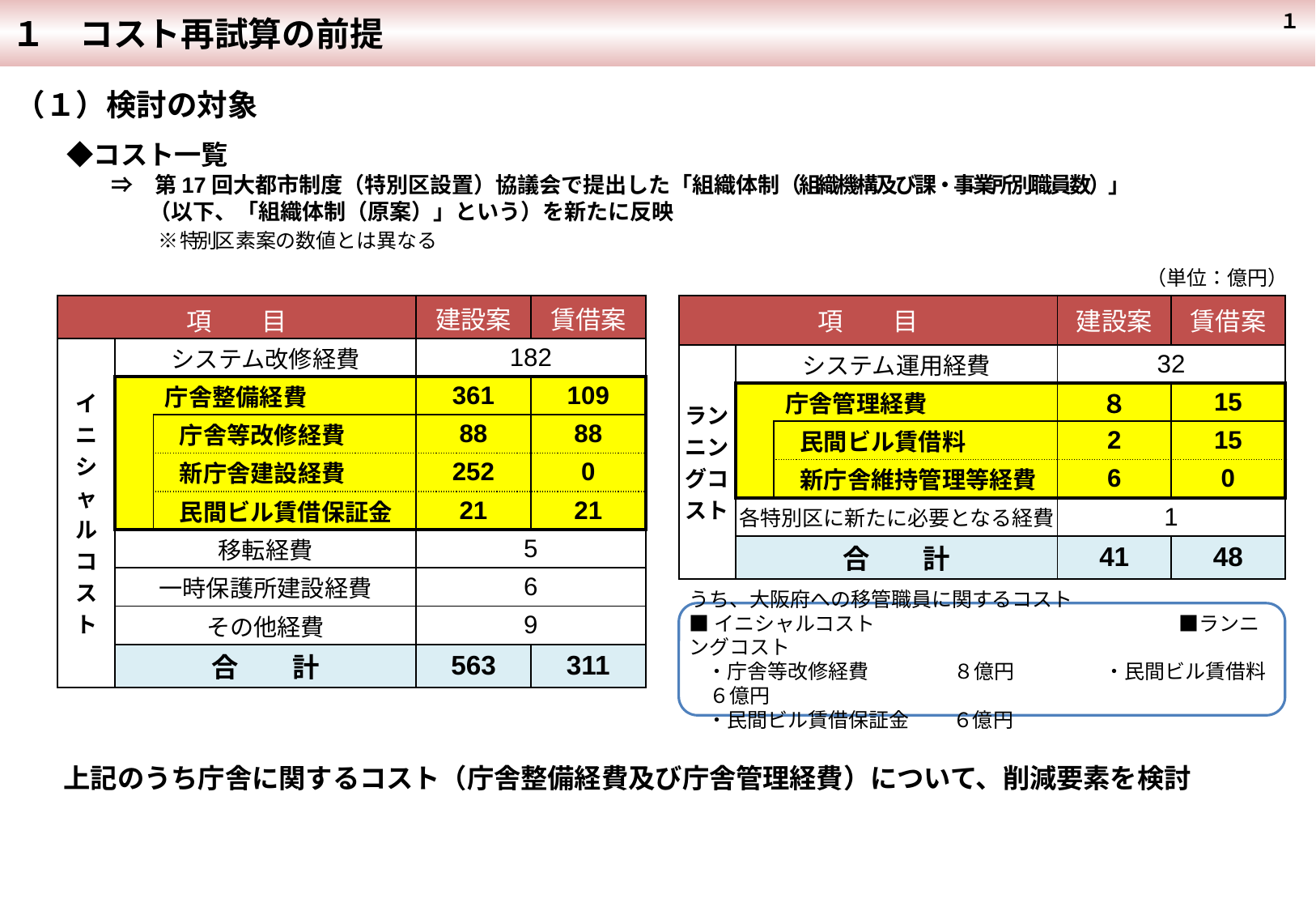

１　コスト再試算の前提
１
（１）検討の対象
　◆コスト一覧
　　　⇒　第17回大都市制度（特別区設置）協議会で提出した「組織体制（組織機構及び課・事業所別職員数）」
　　　　　（以下、「組織体制（原案）」という）を新たに反映
　　　　　※  特別区素案の数値とは異なる
（単位：億円）
| 項　　目 |  |  | 建設案 | 賃借案 |
| --- | --- | --- | --- | --- |
| イニシャルコスト | システム改修経費 |  | 182 |  |
|  | 庁舎整備経費 |  | 361 | 109 |
|  |  | 庁舎等改修経費 | 88 | 88 |
|  |  | 新庁舎建設経費 | 252 | 0 |
|  |  | 民間ビル賃借保証金 | 21 | 21 |
|  | 移転経費 |  | 5 |  |
|  | 一時保護所建設経費 |  | 6 |  |
|  | その他経費 |  | 9 |  |
|  | 合　　計 |  | 563 | 311 |
| 項　　目 |  |  | 建設案 | 賃借案 |
| --- | --- | --- | --- | --- |
| ランニングコスト | システム運用経費 |  | 32 |  |
|  | 庁舎管理経費 |  | ８ | 15 |
|  |  | 民間ビル賃借料 | 2 | 15 |
|  |  | 新庁舎維持管理等経費 | 6 | 0 |
|  | 各特別区に新たに必要となる経費 |  | 1 |  |
|  | 合　　計 |  | 41 | 48 |
うち、大阪府への移管職員に関するコスト
■イニシャルコスト　　　　　　　　　　　　　　　■ランニングコスト
   ・庁舎等改修経費 　　　　８億円　　　  　・民間ビル賃借料　６億円
   ・民間ビル賃借保証金　　 ６億円
上記のうち庁舎に関するコスト（庁舎整備経費及び庁舎管理経費）について、削減要素を検討